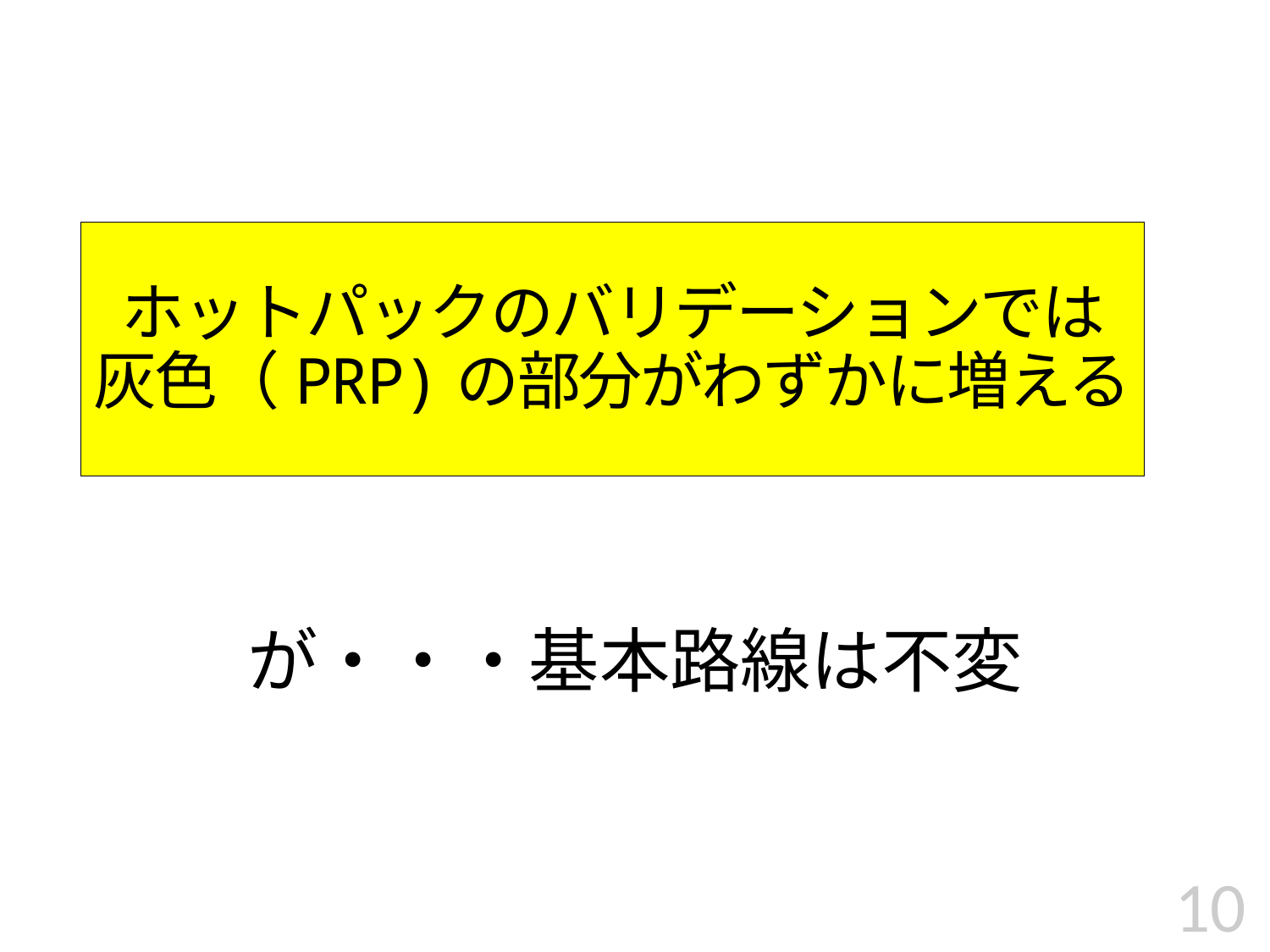

ホットパックのバリデーションでは灰色（PRP)の部分がわずかに増える
が・・・基本路線は不変
10